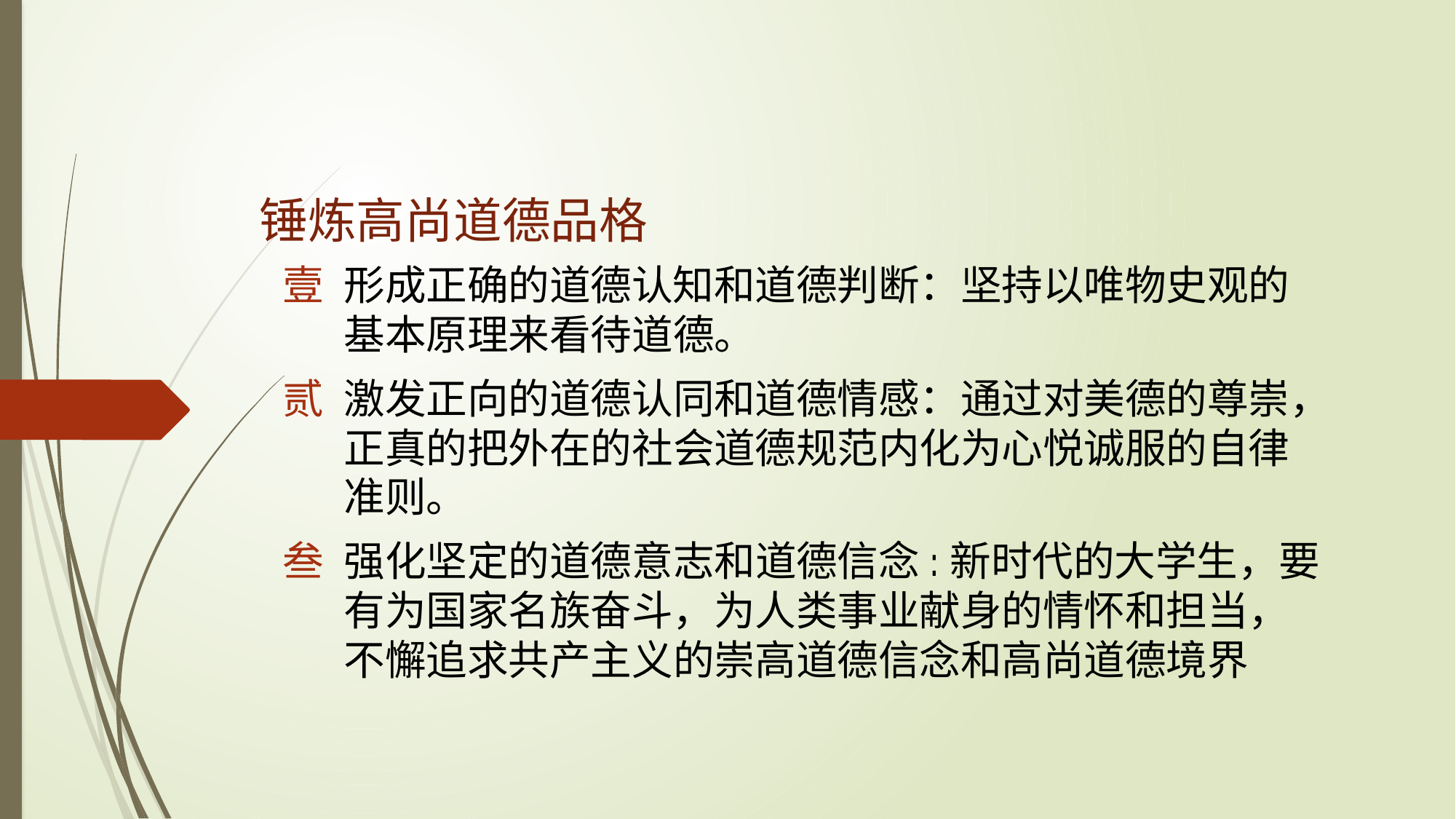

# 锤炼高尚道德品格
形成正确的道德认知和道德判断：坚持以唯物史观的基本原理来看待道德。
激发正向的道德认同和道德情感：通过对美德的尊崇，正真的把外在的社会道德规范内化为心悦诚服的自律准则。
强化坚定的道德意志和道德信念:新时代的大学生，要有为国家名族奋斗，为人类事业献身的情怀和担当，不懈追求共产主义的崇高道德信念和高尚道德境界